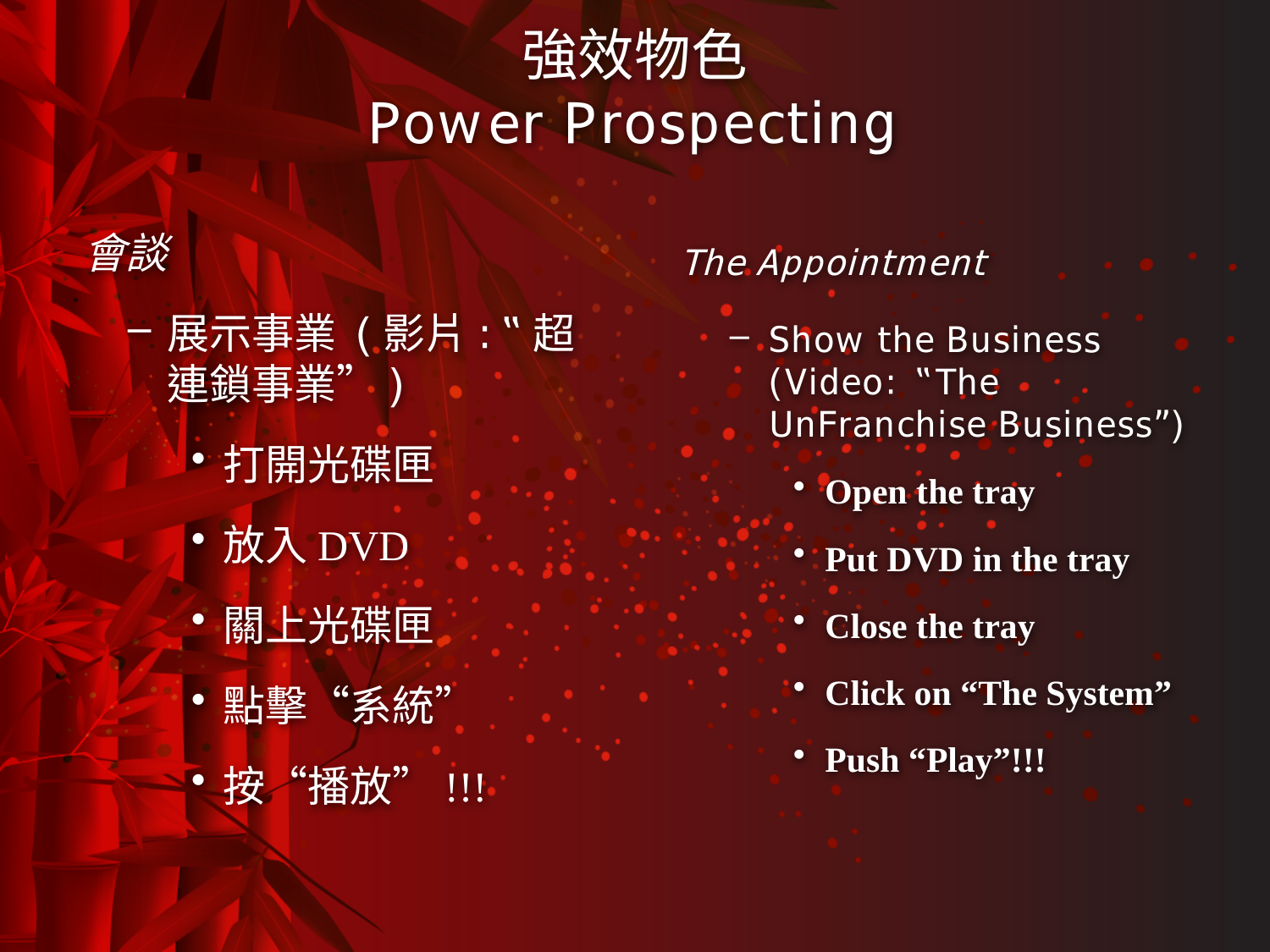

# 強效物色 Power Prospecting
 會談
展示事業 (影片: “超連鎖事業”)
打開光碟匣
放入DVD
關上光碟匣
點擊“系統”
按“播放”!!!
 The Appointment
Show the Business (Video:  “The UnFranchise Business”)
Open the tray
Put DVD in the tray
Close the tray
Click on “The System”
Push “Play”!!!